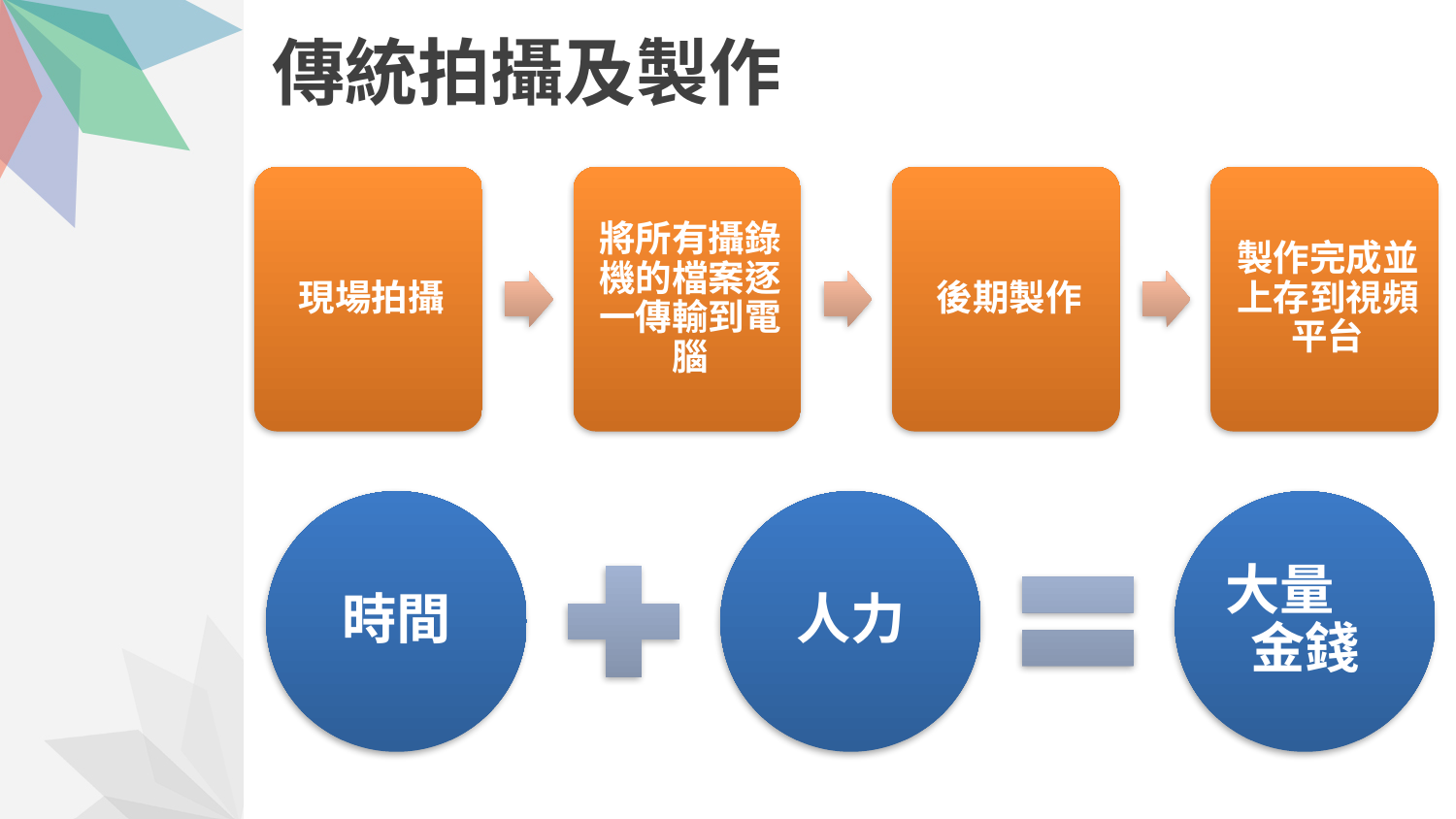

# 傳統拍攝及製作
現場拍攝

將所有攝錄機的檔案逐一傳輸到電腦

後期製作

製作完成並上存到視頻平台
時間

人力

大量     金錢